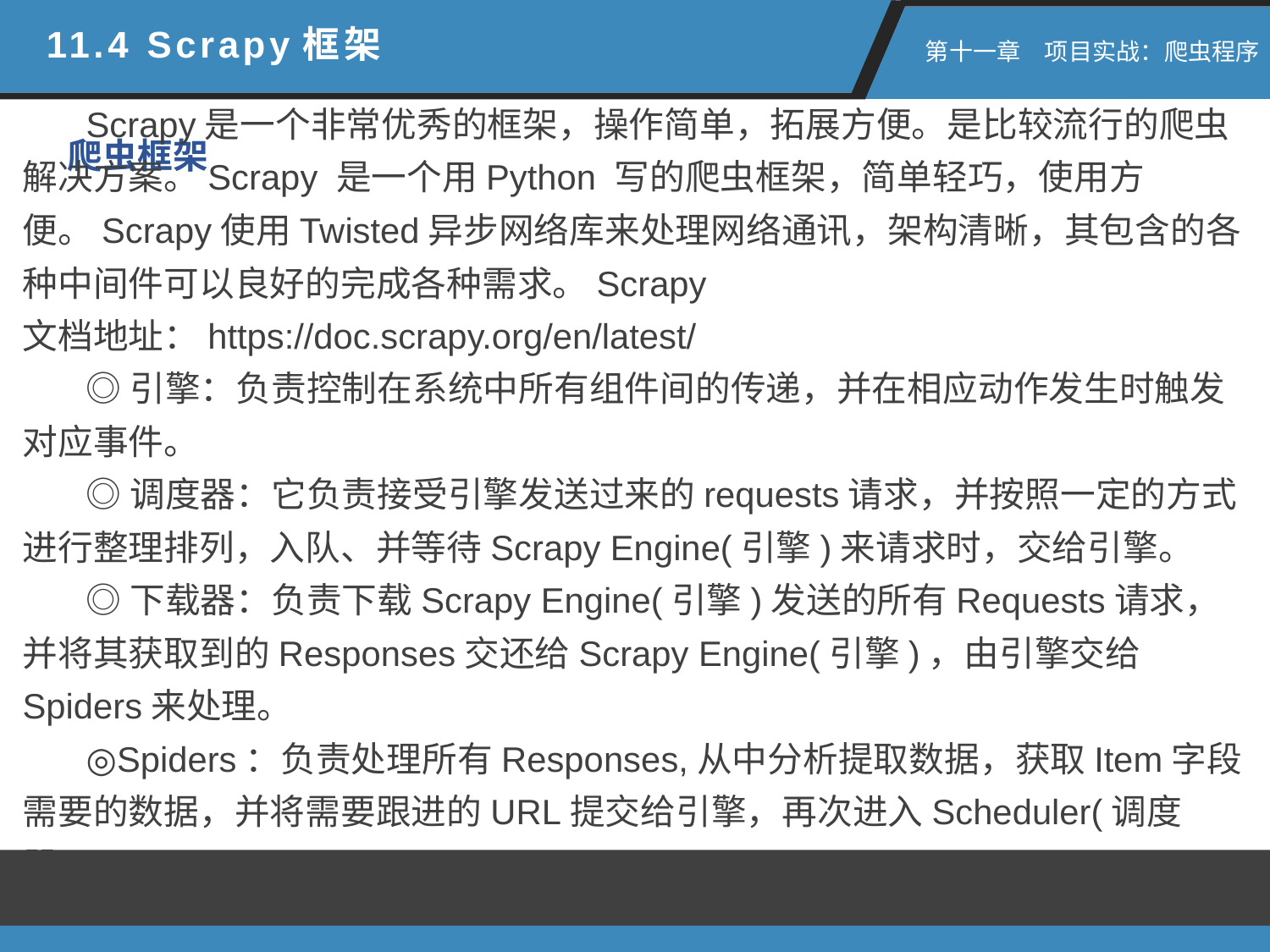

11.4 Scrapy框架
  第十一章　项目实战：爬虫程序
爬虫框架
Scrapy是一个非常优秀的框架，操作简单，拓展方便。是比较流行的爬虫解决方案。Scrapy 是一个用Python 写的爬虫框架，简单轻巧，使用方便。Scrapy使用Twisted异步网络库来处理网络通讯，架构清晰，其包含的各种中间件可以良好的完成各种需求。Scrapy 文档地址：https://doc.scrapy.org/en/latest/
◎引擎：负责控制在系统中所有组件间的传递，并在相应动作发生时触发对应事件。
◎调度器：它负责接受引擎发送过来的requests请求，并按照一定的方式进行整理排列，入队、并等待Scrapy Engine(引擎)来请求时，交给引擎。
◎下载器：负责下载Scrapy Engine(引擎)发送的所有Requests请求，并将其获取到的Responses交还给Scrapy Engine(引擎)，由引擎交给Spiders来处理。
◎Spiders：负责处理所有Responses,从中分析提取数据，获取Item字段需要的数据，并将需要跟进的URL提交给引擎，再次进入Scheduler(调度器)。